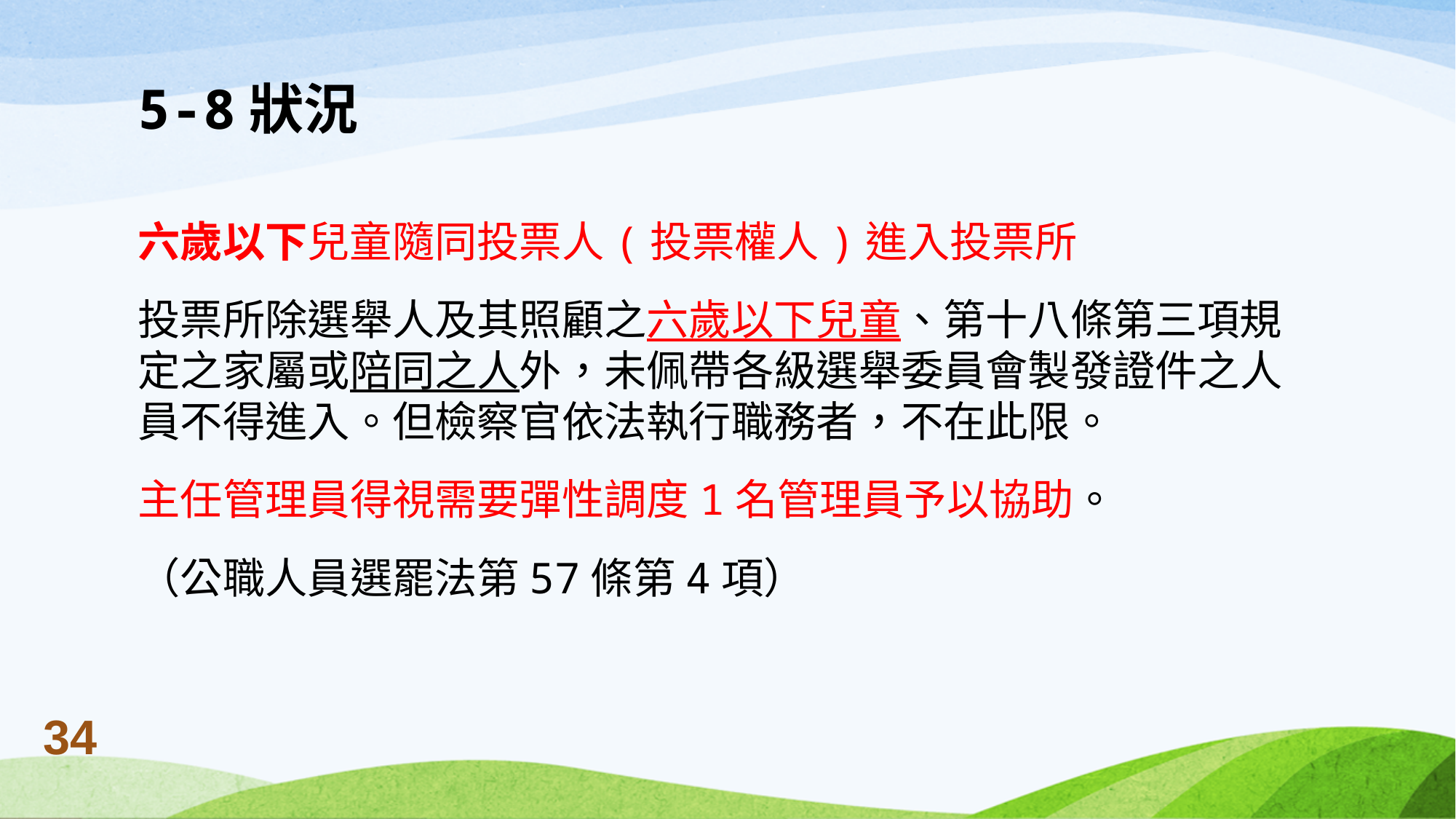

# 5-8狀況
六歲以下兒童隨同投票人(投票權人)進入投票所
投票所除選舉人及其照顧之六歲以下兒童、第十八條第三項規定之家屬或陪同之人外，未佩帶各級選舉委員會製發證件之人員不得進入。但檢察官依法執行職務者，不在此限。
主任管理員得視需要彈性調度1名管理員予以協助。
（公職人員選罷法第57條第4項）

34